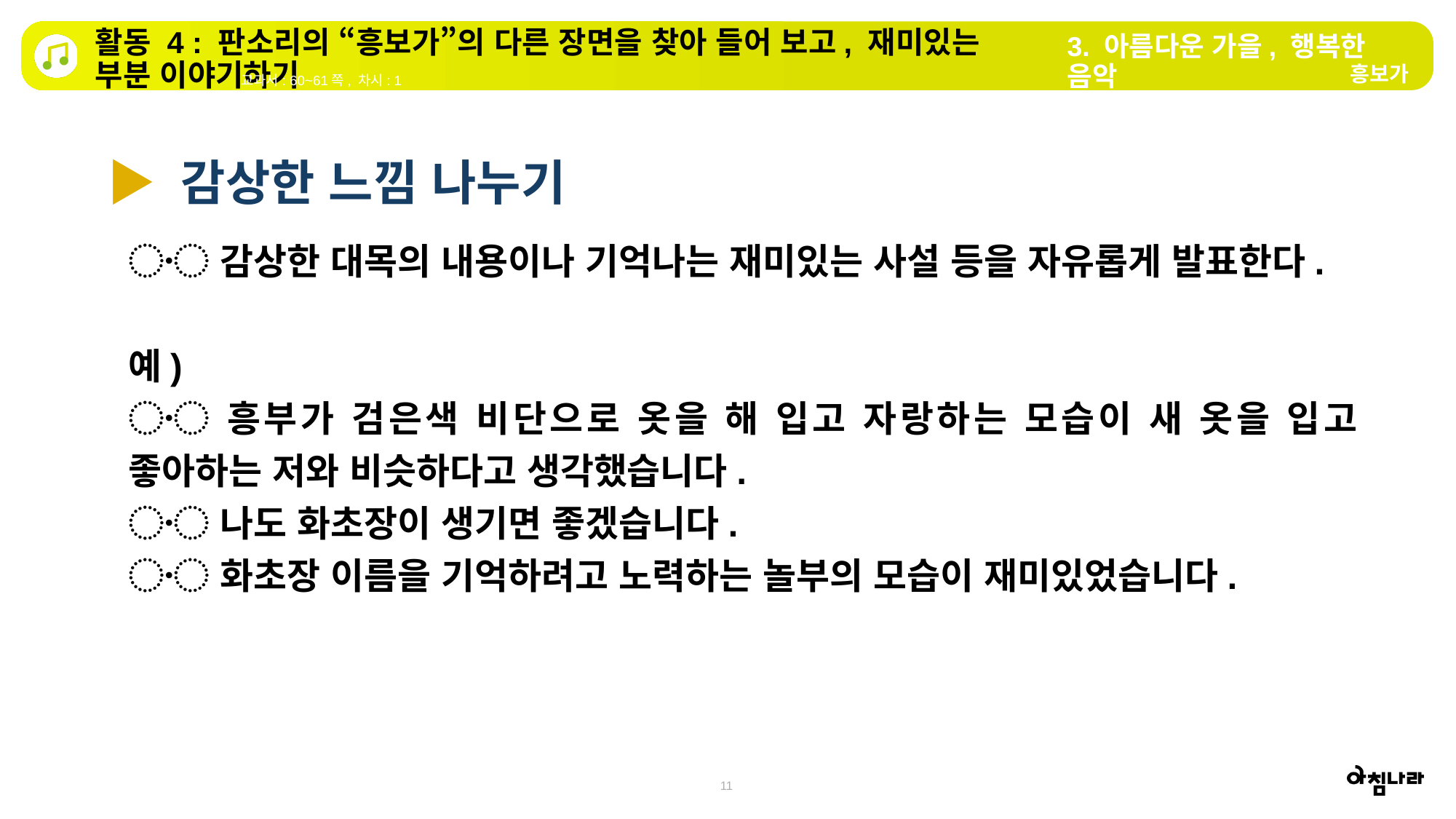

활동 4 : 판소리의 “흥보가”의 다른 장면을 찾아 들어 보고, 재미있는 부분 이야기하기
3. 아름다운 가을, 행복한 음악
흥보가
교과서: 60~61쪽, 차시: 1
▶ 감상한 느낌 나누기
〮 감상한 대목의 내용이나 기억나는 재미있는 사설 등을 자유롭게 발표한다.

예)
〮 흥부가 검은색 비단으로 옷을 해 입고 자랑하는 모습이 새 옷을 입고 좋아하는 저와 비슷하다고 생각했습니다.
〮 나도 화초장이 생기면 좋겠습니다.
〮 화초장 이름을 기억하려고 노력하는 놀부의 모습이 재미있었습니다.
11